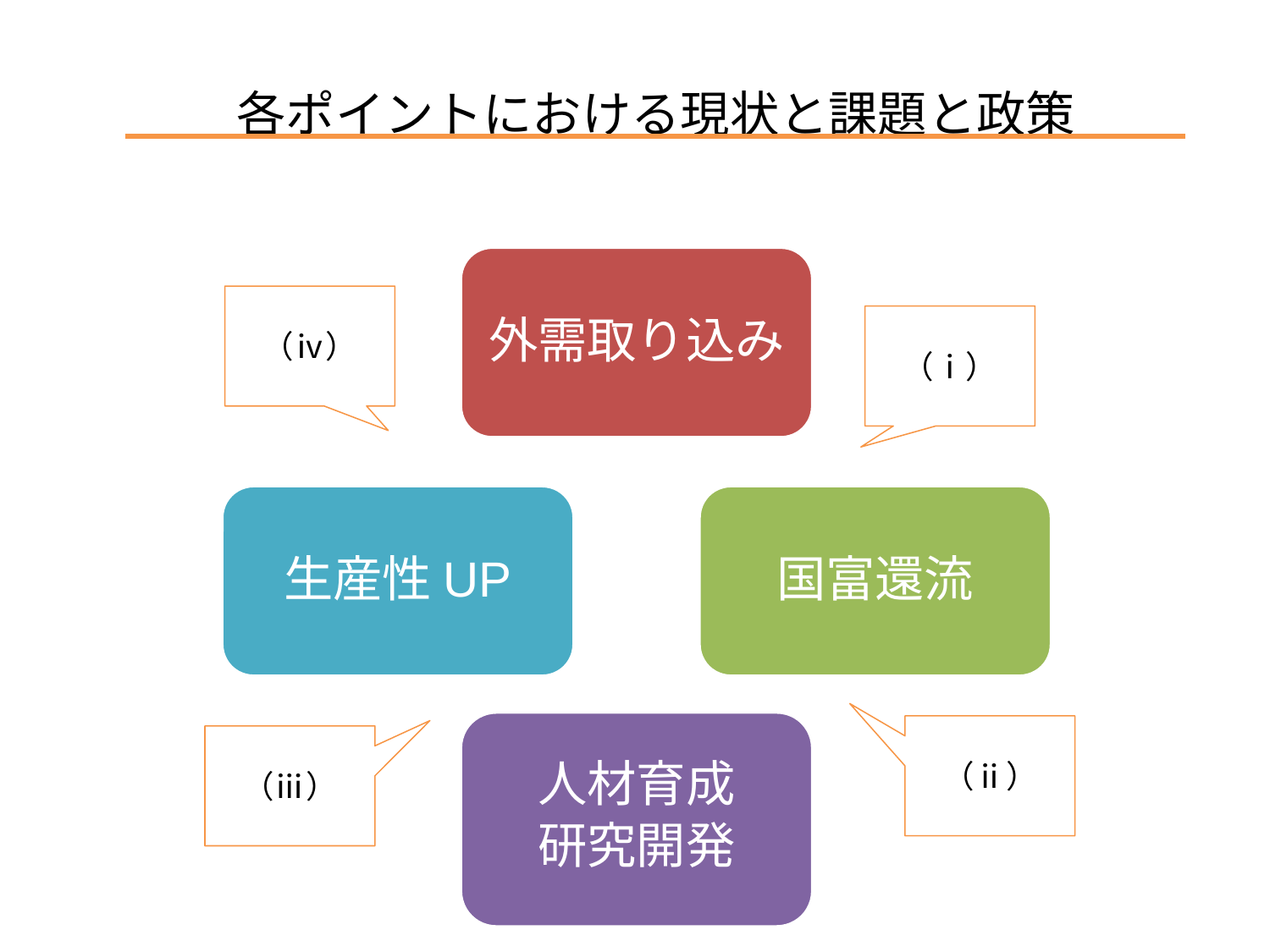

各ポイントにおける現状と課題と政策
外需取り込み
生産性UP
国富還流
人材育成
研究開発
（ⅳ）
（ⅰ）
（ⅱ）
（ⅲ）